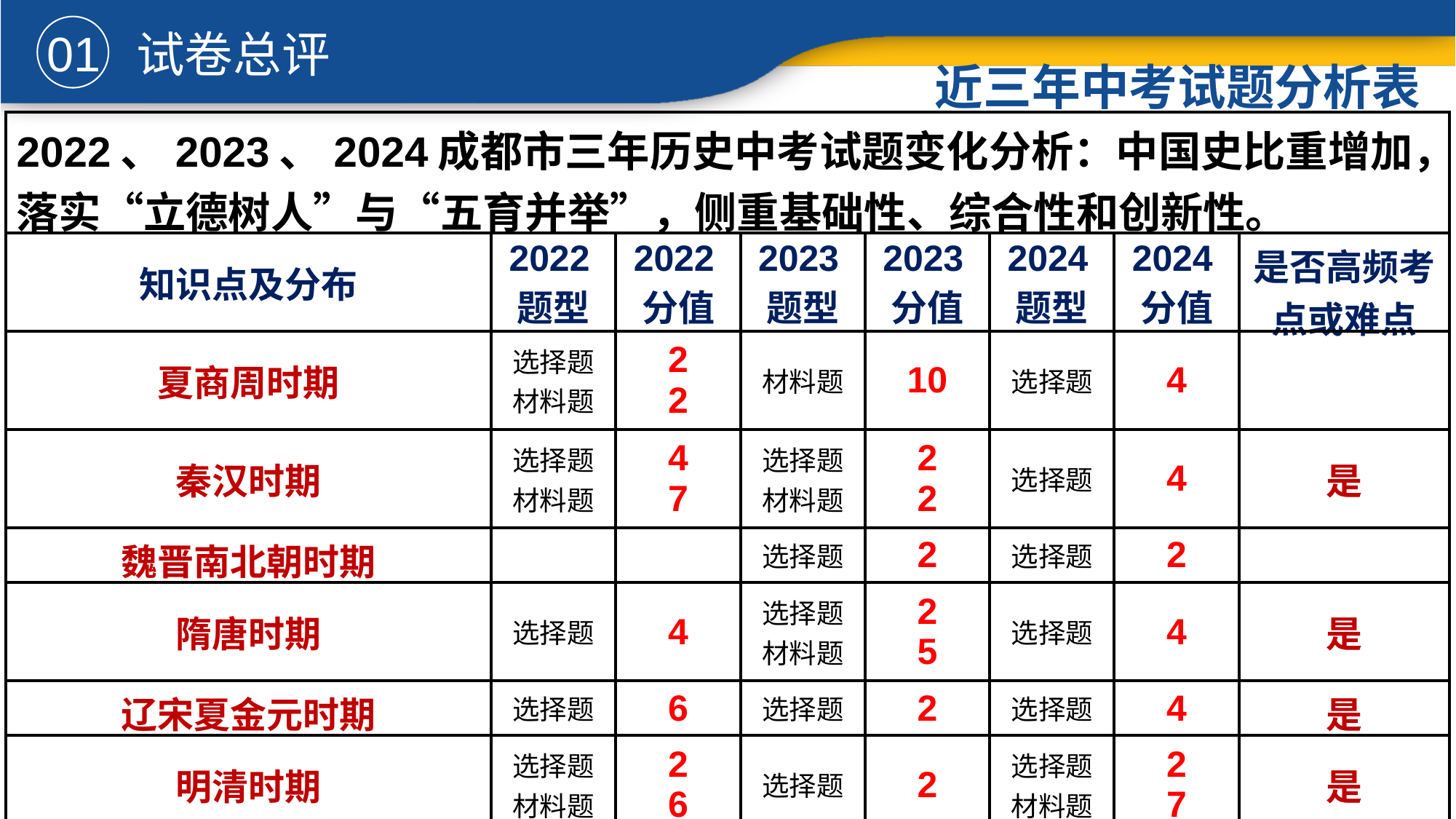

01
试卷总评
近三年中考试题分析表
| 2022、2023、2024成都市三年历史中考试题变化分析：中国史比重增加，落实“立德树人”与“五育并举”，侧重基础性、综合性和创新性。 |  |  |  |  |  |  |  |
| --- | --- | --- | --- | --- | --- | --- | --- |
| 知识点及分布 | 2022题型 | 2022分值 | 2023题型 | 2023分值 | 2024题型 | 2024分值 | 是否高频考点或难点 |
| 夏商周时期 | 选择题 材料题 | 2 2 | 材料题 | 10 | 选择题 | 4 |  |
| 秦汉时期 | 选择题 材料题 | 4 7 | 选择题 材料题 | 2 2 | 选择题 | 4 | 是 |
| 魏晋南北朝时期 |  |  | 选择题 | 2 | 选择题 | 2 |  |
| 隋唐时期 | 选择题 | 4 | 选择题 材料题 | 2 5 | 选择题 | 4 | 是 |
| 辽宋夏金元时期 | 选择题 | 6 | 选择题 | 2 | 选择题 | 4 | 是 |
| 明清时期 | 选择题 材料题 | 2 6 | 选择题 | 2 | 选择题材料题 | 2 7 | 是 |